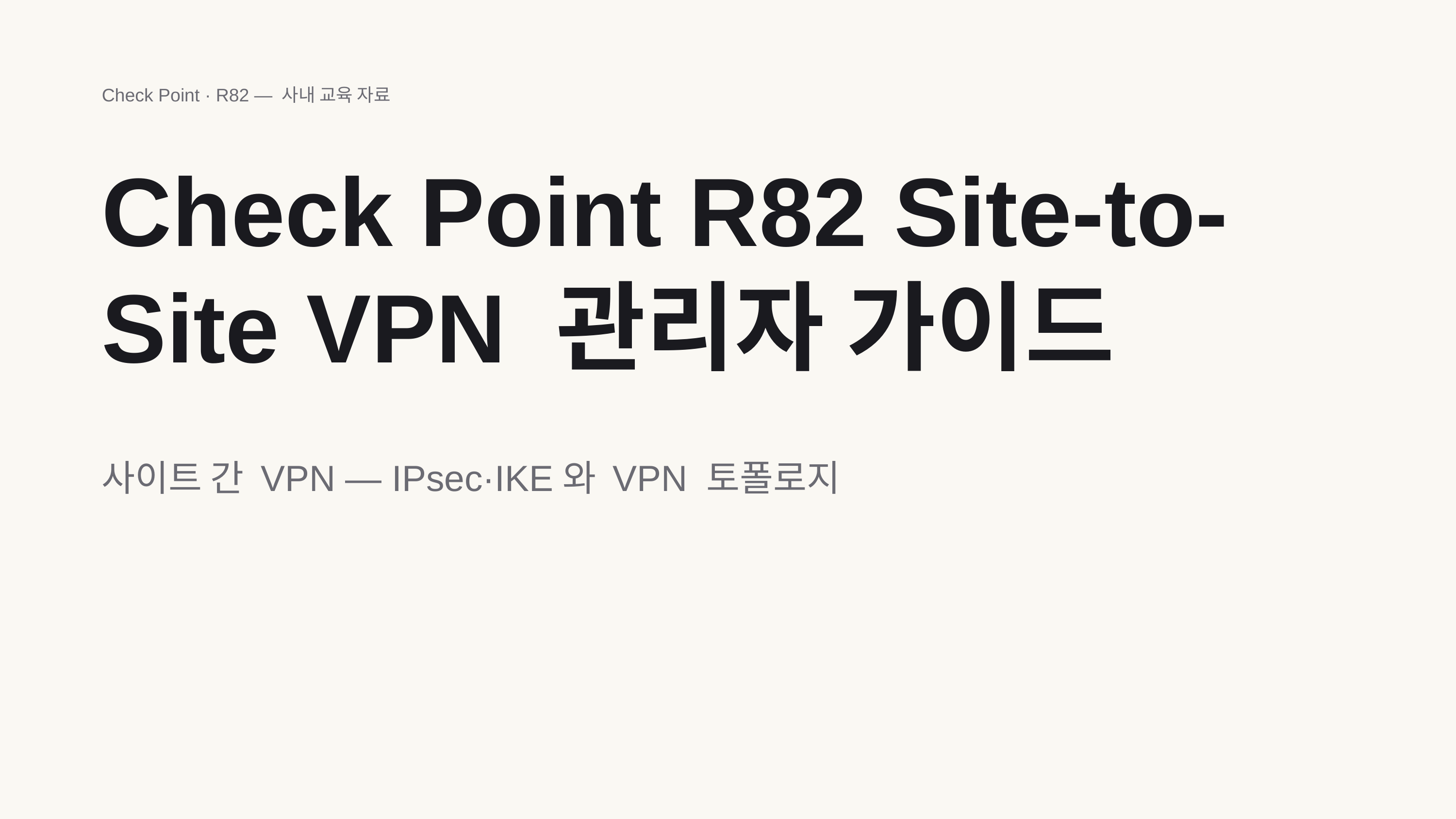

Check Point · R82 — 사내 교육 자료
Check Point R82 Site-to-Site VPN 관리자 가이드
사이트 간 VPN — IPsec·IKE와 VPN 토폴로지